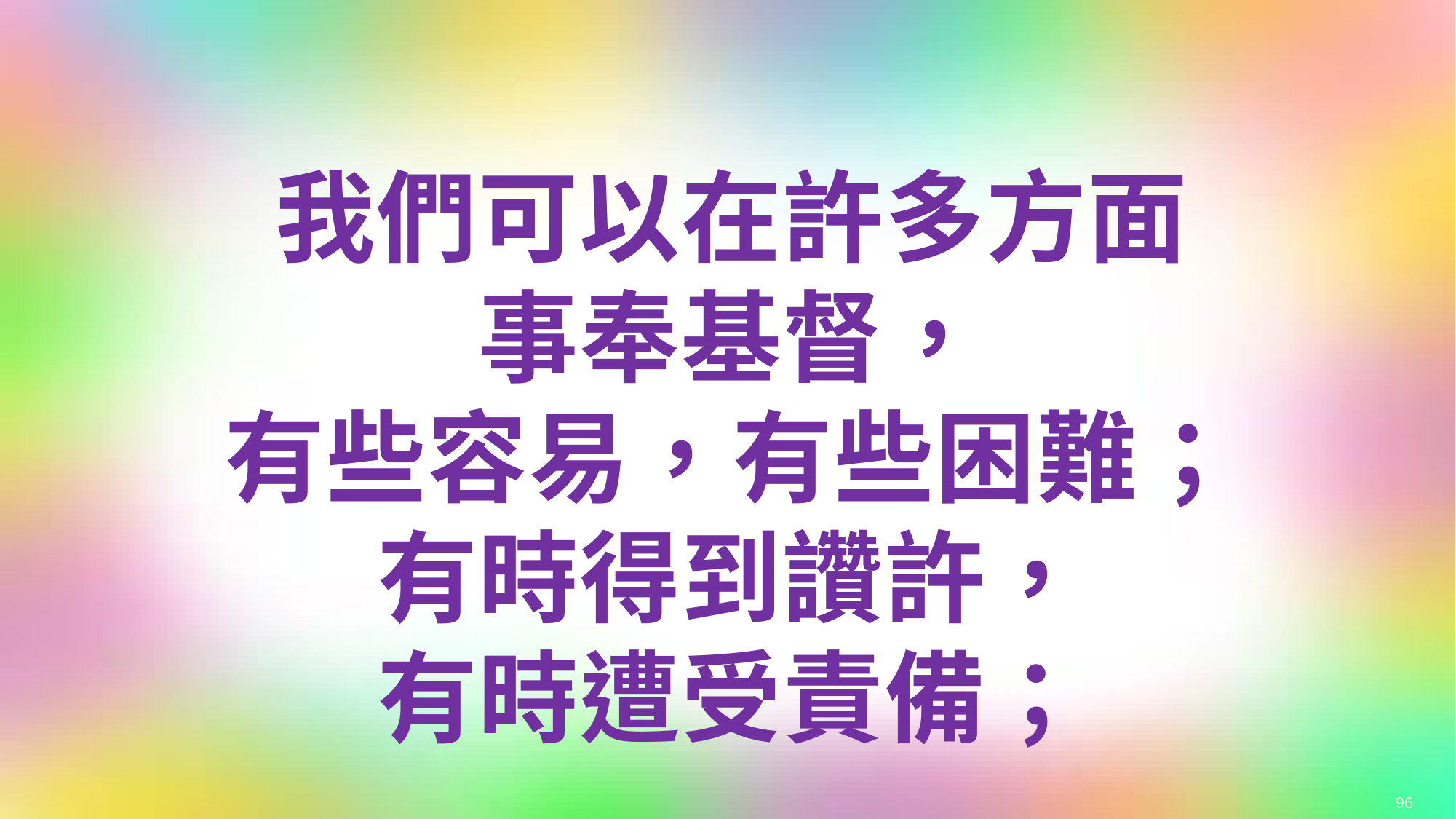

我們可以在許多方面
事奉基督，
有些容易，有些困難；
有時得到讚許，
有時遭受責備；
96